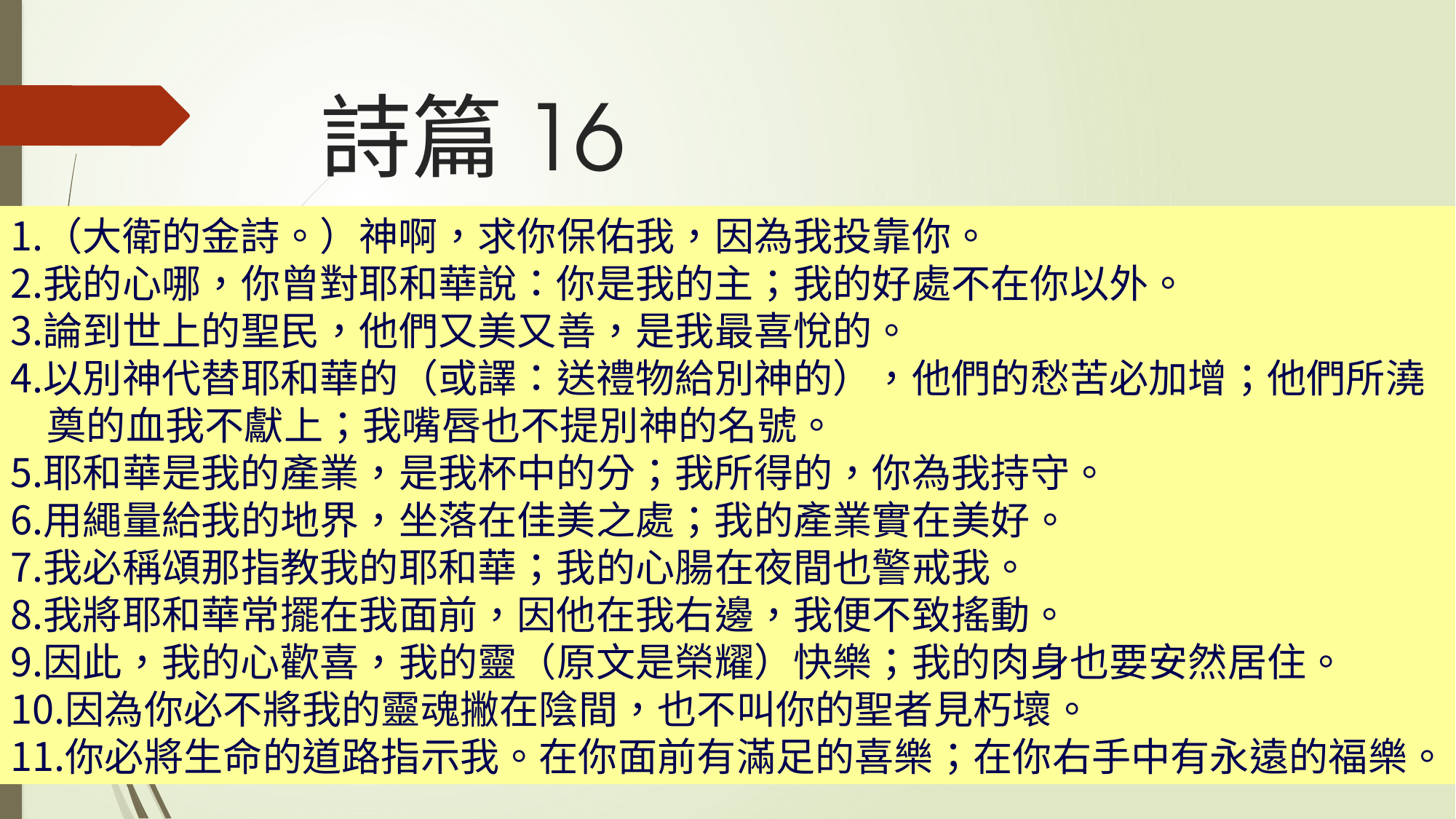

# 詩篇16
（大衛的金詩。）神啊，求你保佑我，因為我投靠你。
我的心哪，你曾對耶和華說：你是我的主；我的好處不在你以外。
論到世上的聖民，他們又美又善，是我最喜悅的。
以別神代替耶和華的（或譯：送禮物給別神的），他們的愁苦必加增；他們所澆
   奠的血我不獻上；我嘴唇也不提別神的名號。
耶和華是我的產業，是我杯中的分；我所得的，你為我持守。
用繩量給我的地界，坐落在佳美之處；我的產業實在美好。
我必稱頌那指教我的耶和華；我的心腸在夜間也警戒我。
我將耶和華常擺在我面前，因他在我右邊，我便不致搖動。
因此，我的心歡喜，我的靈（原文是榮耀）快樂；我的肉身也要安然居住。
因為你必不將我的靈魂撇在陰間，也不叫你的聖者見朽壞。
你必將生命的道路指示我。在你面前有滿足的喜樂；在你右手中有永遠的福樂。